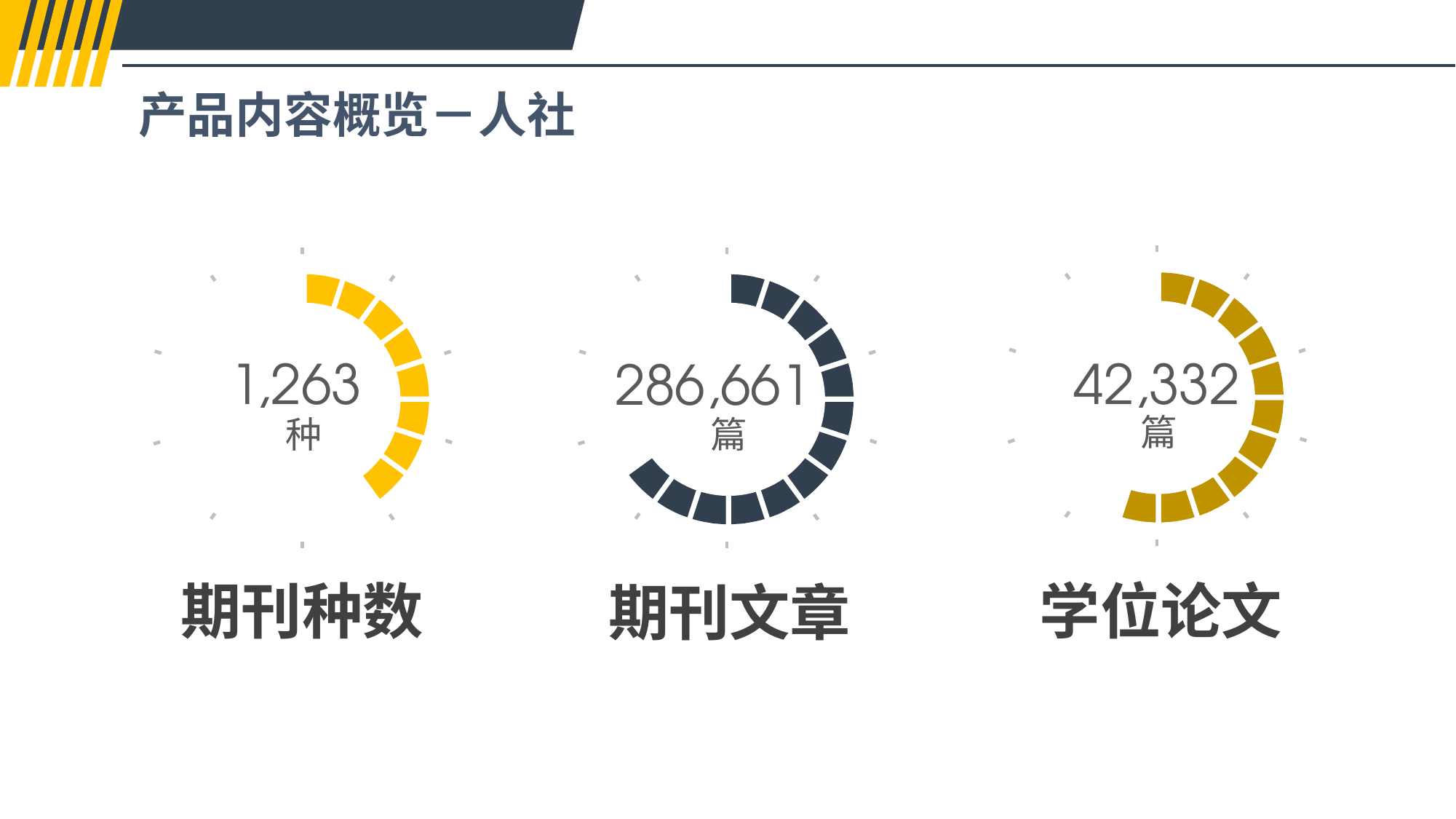

产品内容概览－人社

篇

种

篇
42,332
1,263
286,661
学位论文
期刊种数
期刊文章